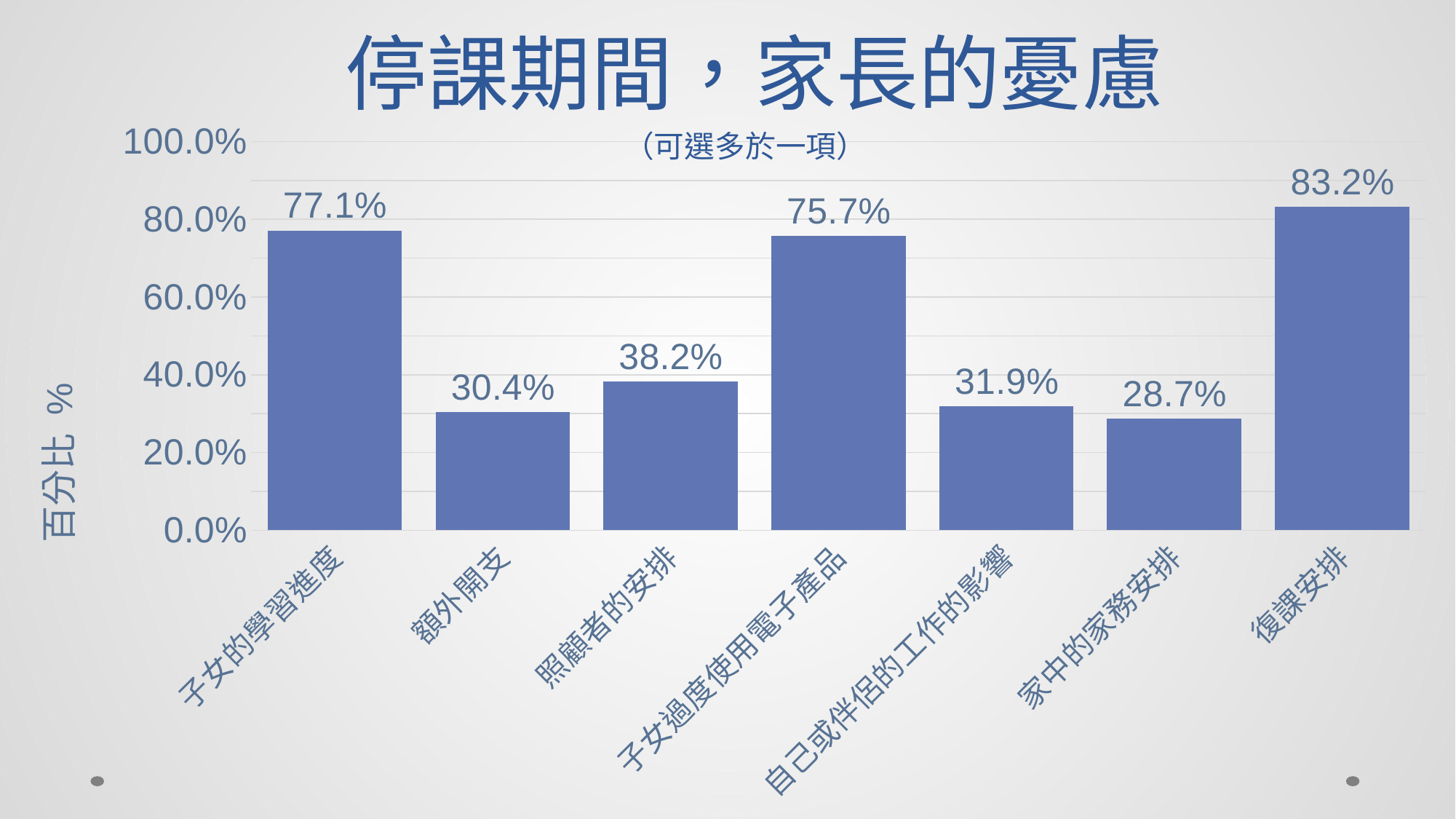

# 停課期間，家長的憂慮
（可選多於一項）

### Chart

| Category |  |
|---|---|
| 子女的學習進度 | 0.771 |
| 額外開支 | 0.304 |
| 照顧者的安排 | 0.382 |
| 子女過度使用電子產品 | 0.757 |
| 自己或伴侶的工作的影響 | 0.319 |
| 家中的家務安排 | 0.287 |
| 復課安排 | 0.832 |